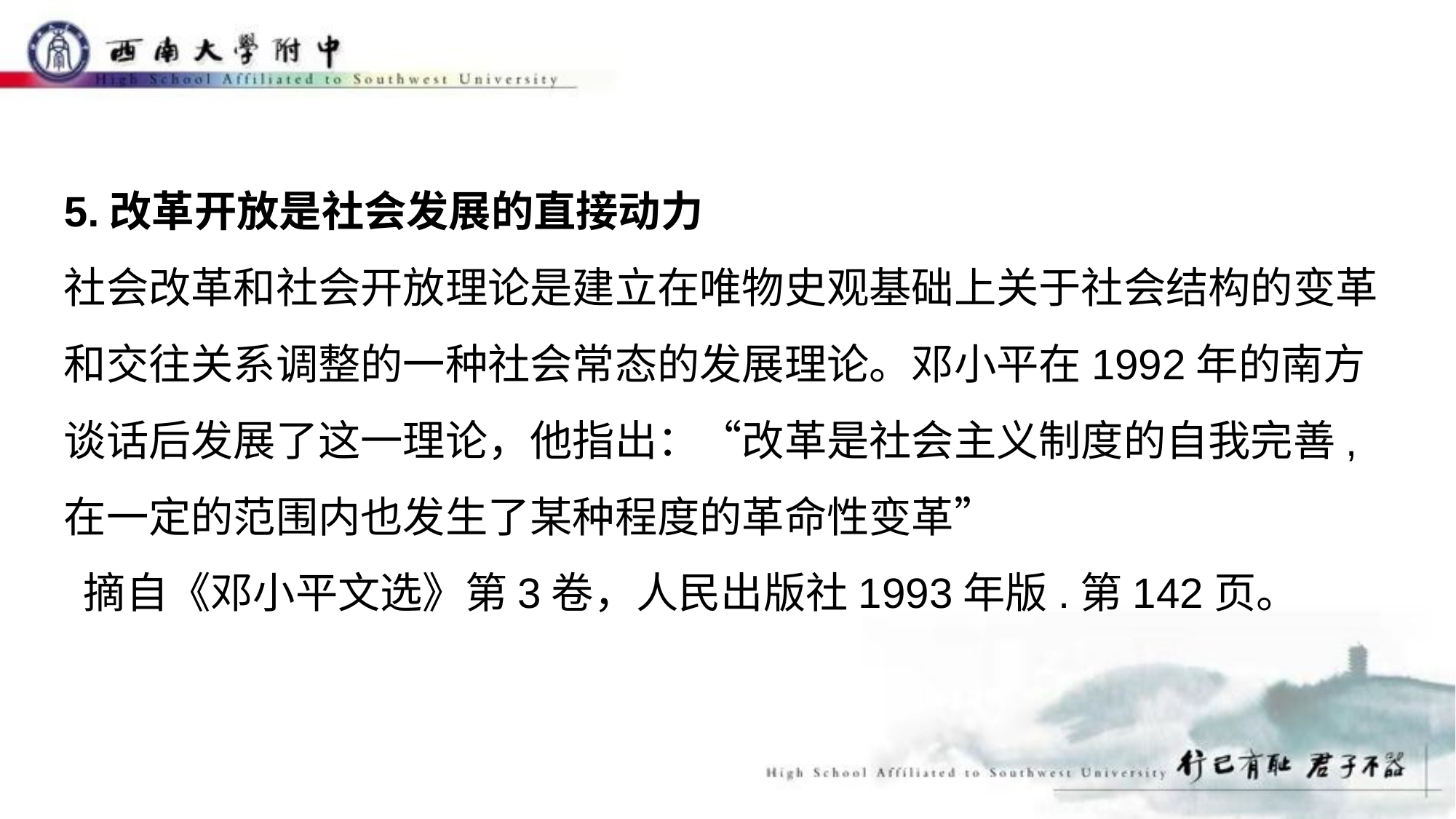

5.改革开放是社会发展的直接动力
社会改革和社会开放理论是建立在唯物史观基础上关于社会结构的变革和交往关系调整的一种社会常态的发展理论。邓小平在1992年的南方谈话后发展了这一理论，他指出：“改革是社会主义制度的自我完善,在一定的范围内也发生了某种程度的革命性变革”
 摘自《邓小平文选》第3卷，人民出版社1993年版.第142页。